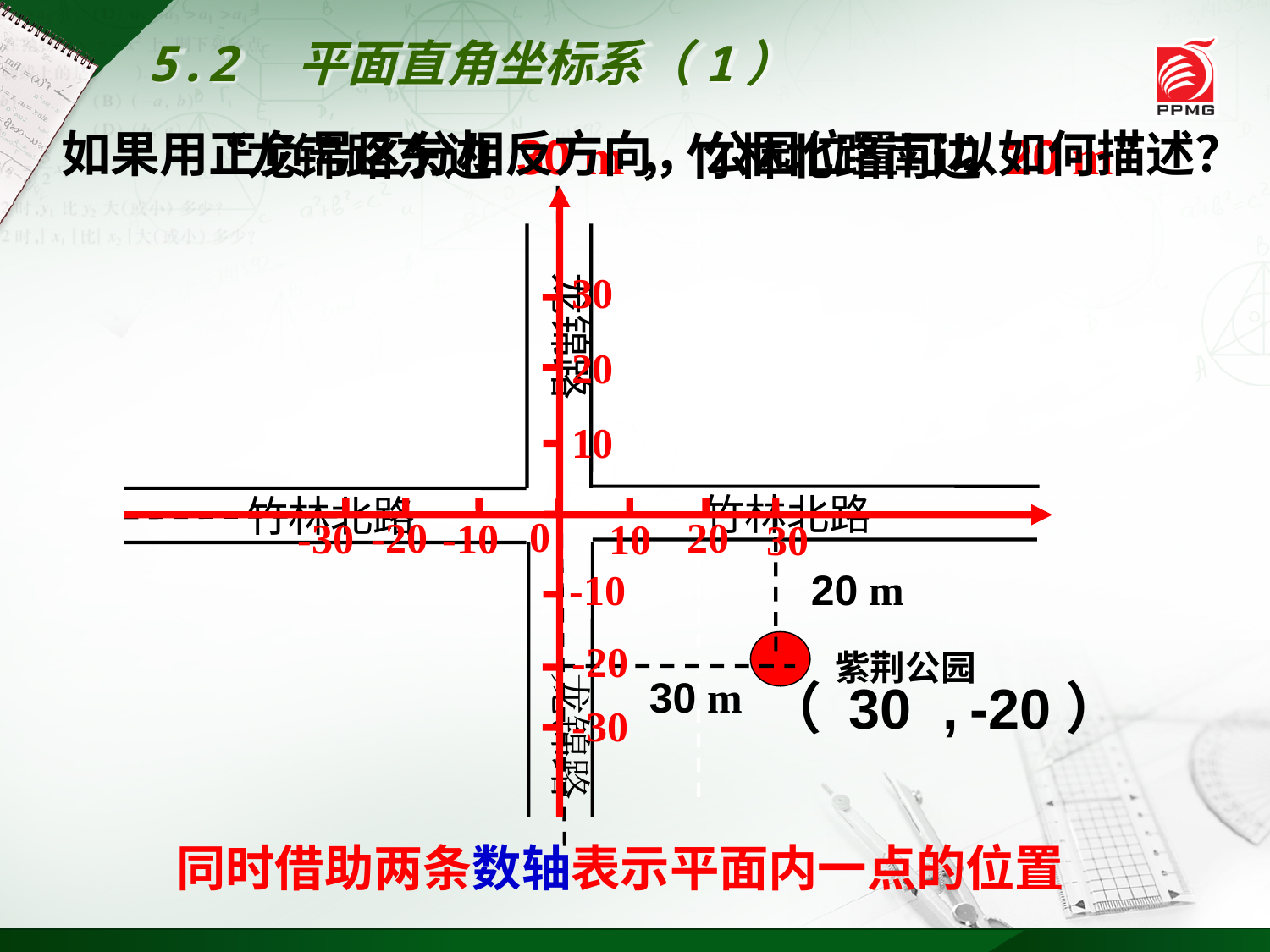

5.2　平面直角坐标系（1）
如果用正负号区分相反方向，公园位置可以如何描述？
　　“龙锦路东边 30 m，竹林北路南边 20 m”

龙锦路
竹林北路
竹林北路

龙锦路

10
-10

20
30

-30
-20

0
-10
10

20
30

-20
-30

20 m

紫荆公园
30 m

（ 30  ,      ）
-20
　　同时借助两条数轴表示平面内一点的位置